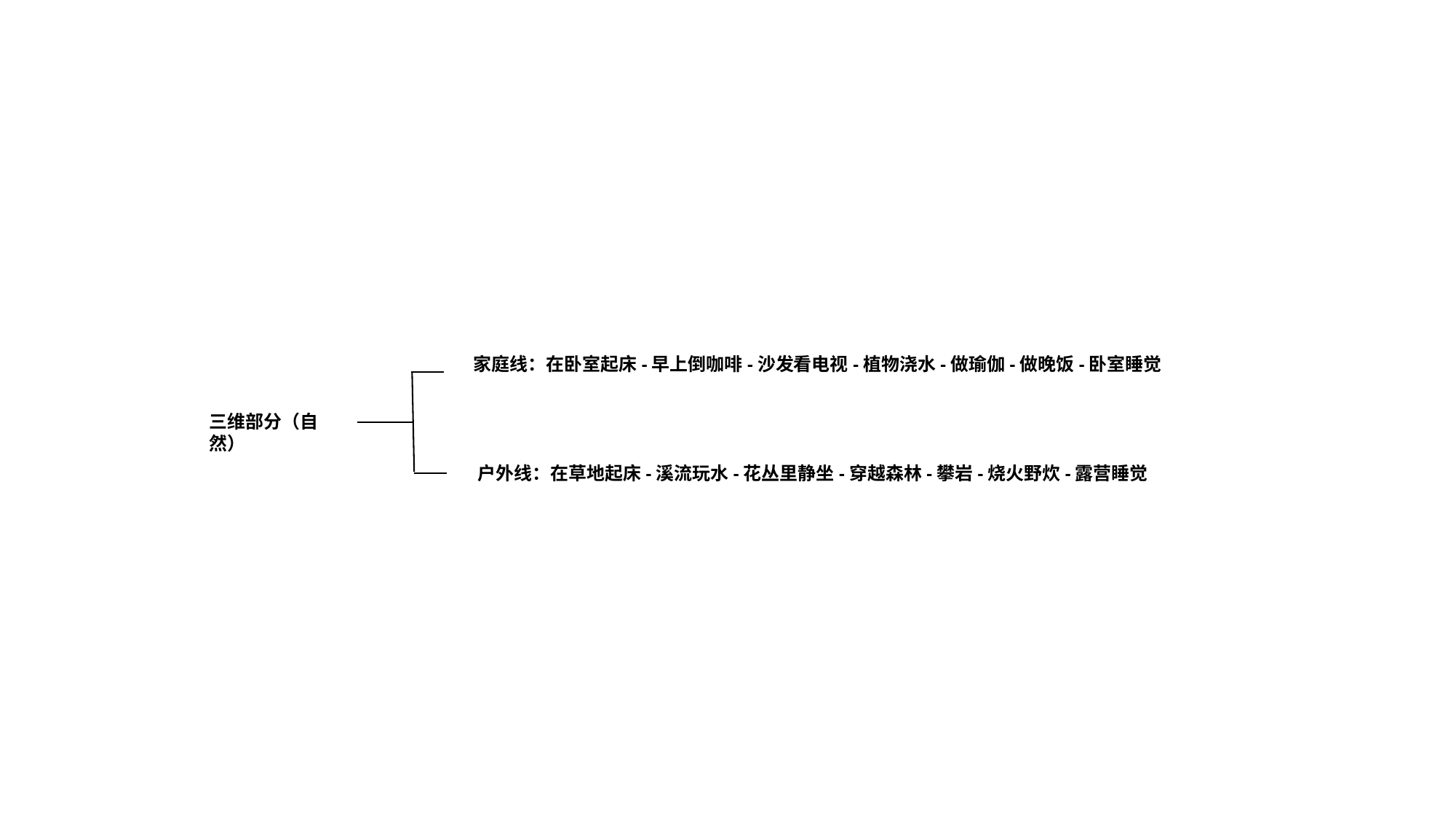

家庭线：在卧室起床-早上倒咖啡-沙发看电视-植物浇水-做瑜伽-做晚饭-卧室睡觉
三维部分（自然）
户外线：在草地起床-溪流玩水-花丛里静坐-穿越森林-攀岩-烧火野炊-露营睡觉